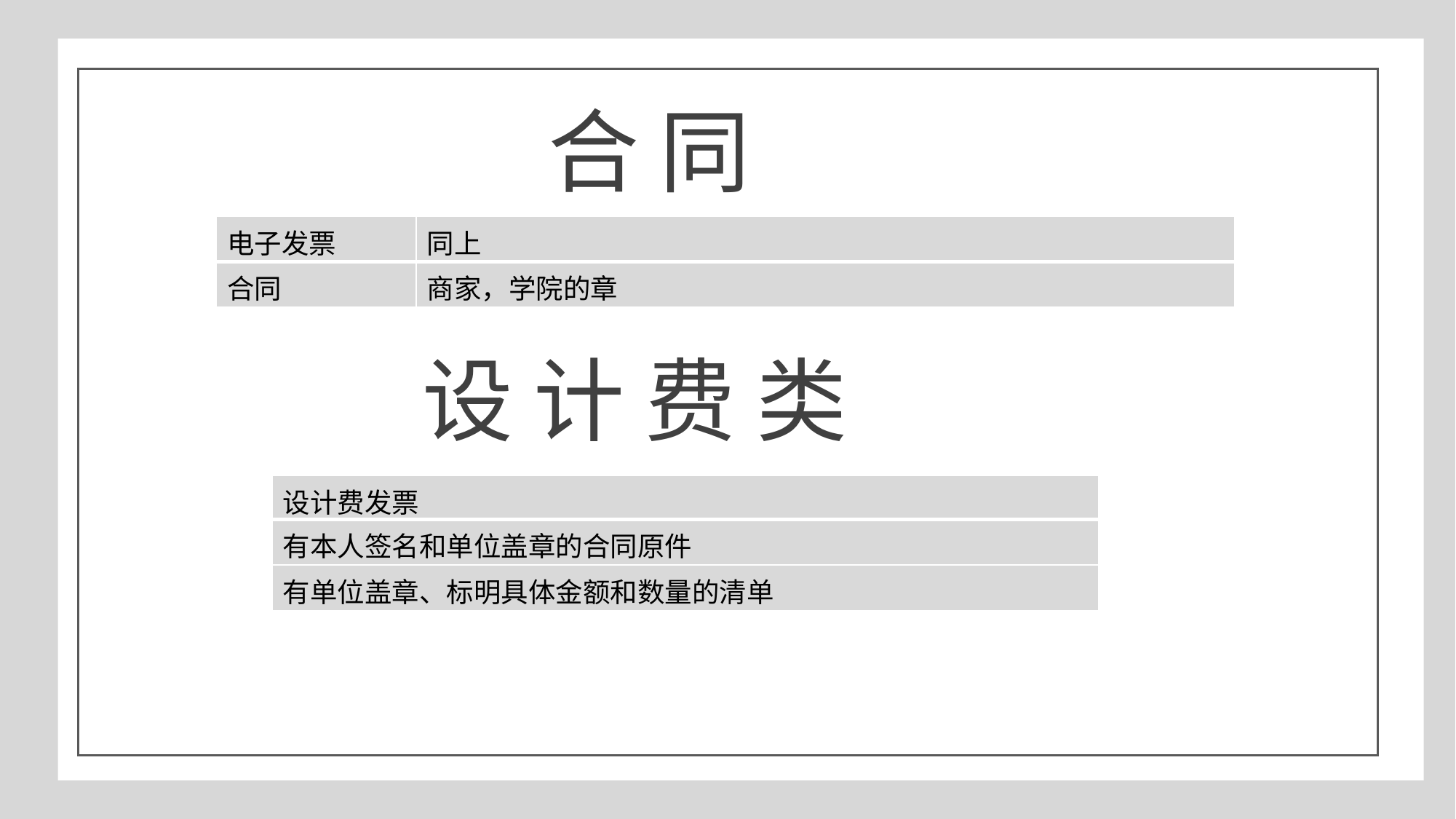

合 同
| 电子发票 | 同上 |
| --- | --- |
| 合同 | 商家，学院的章 |
设 计 费 类
| 设计费发票 |
| --- |
| 有本人签名和单位盖章的合同原件 |
| 有单位盖章、标明具体金额和数量的清单 |